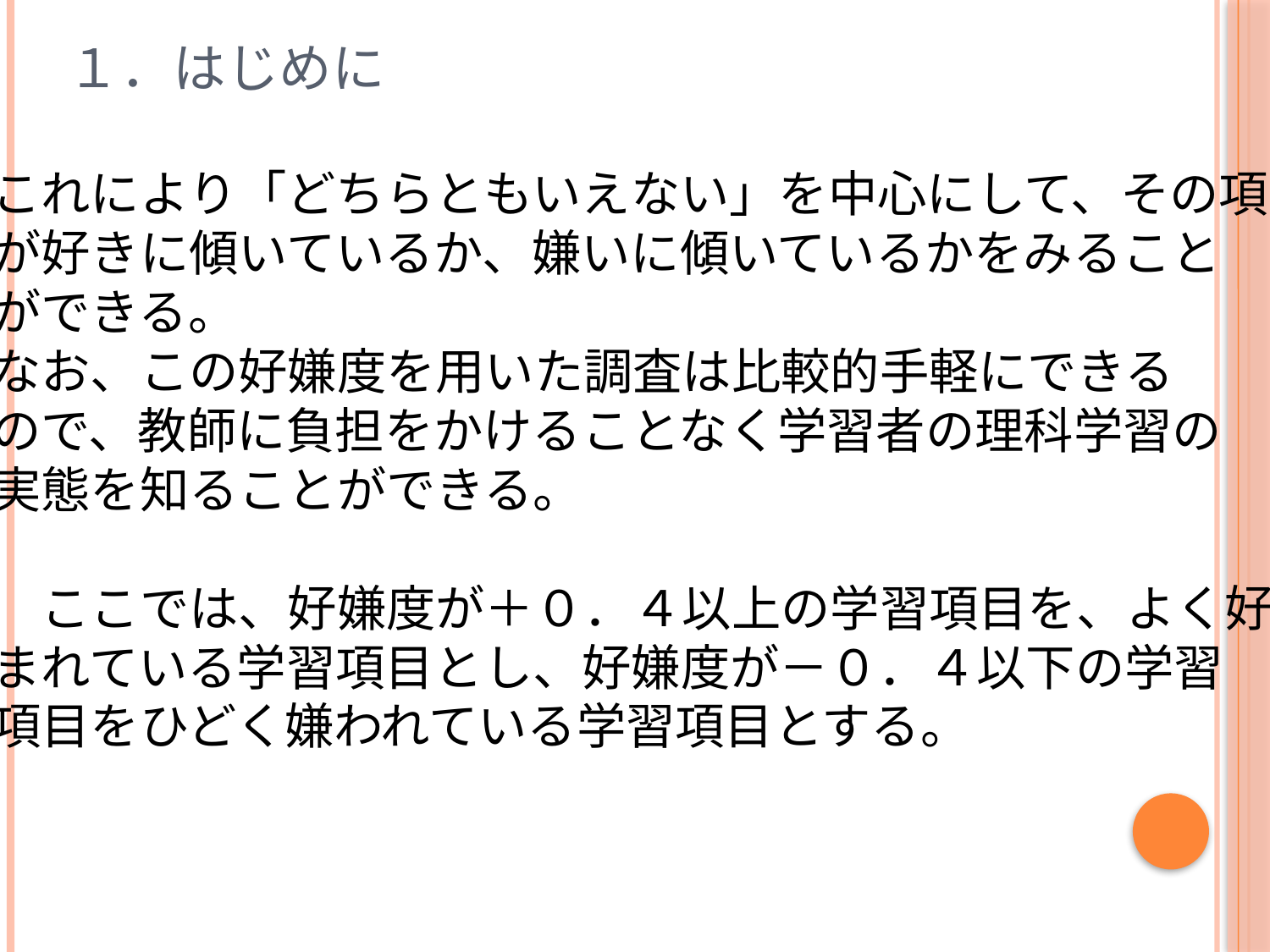

# １．はじめに
これにより「どちらともいえない」を中心にして、その項目
が好きに傾いているか、嫌いに傾いているかをみること
ができる。
なお、この好嫌度を用いた調査は比較的手軽にできる
ので、教師に負担をかけることなく学習者の理科学習の
実態を知ることができる。

　ここでは、好嫌度が＋０．４以上の学習項目を、よく好
まれている学習項目とし、好嫌度が－０．４以下の学習
項目をひどく嫌われている学習項目とする。